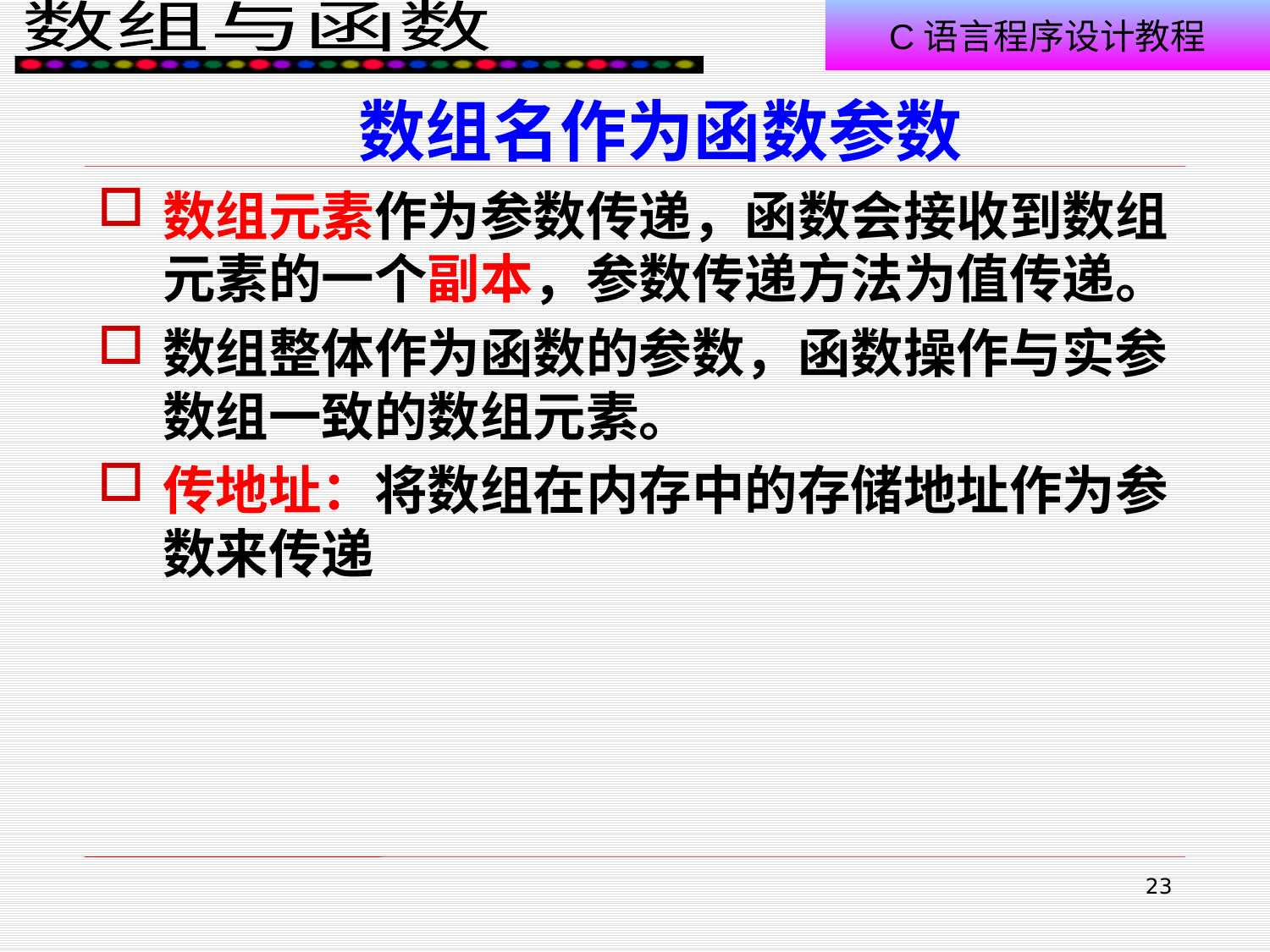

# 数组名作为函数参数
数组元素作为参数传递，函数会接收到数组元素的一个副本，参数传递方法为值传递。
数组整体作为函数的参数，函数操作与实参数组一致的数组元素。
传地址：将数组在内存中的存储地址作为参数来传递
23